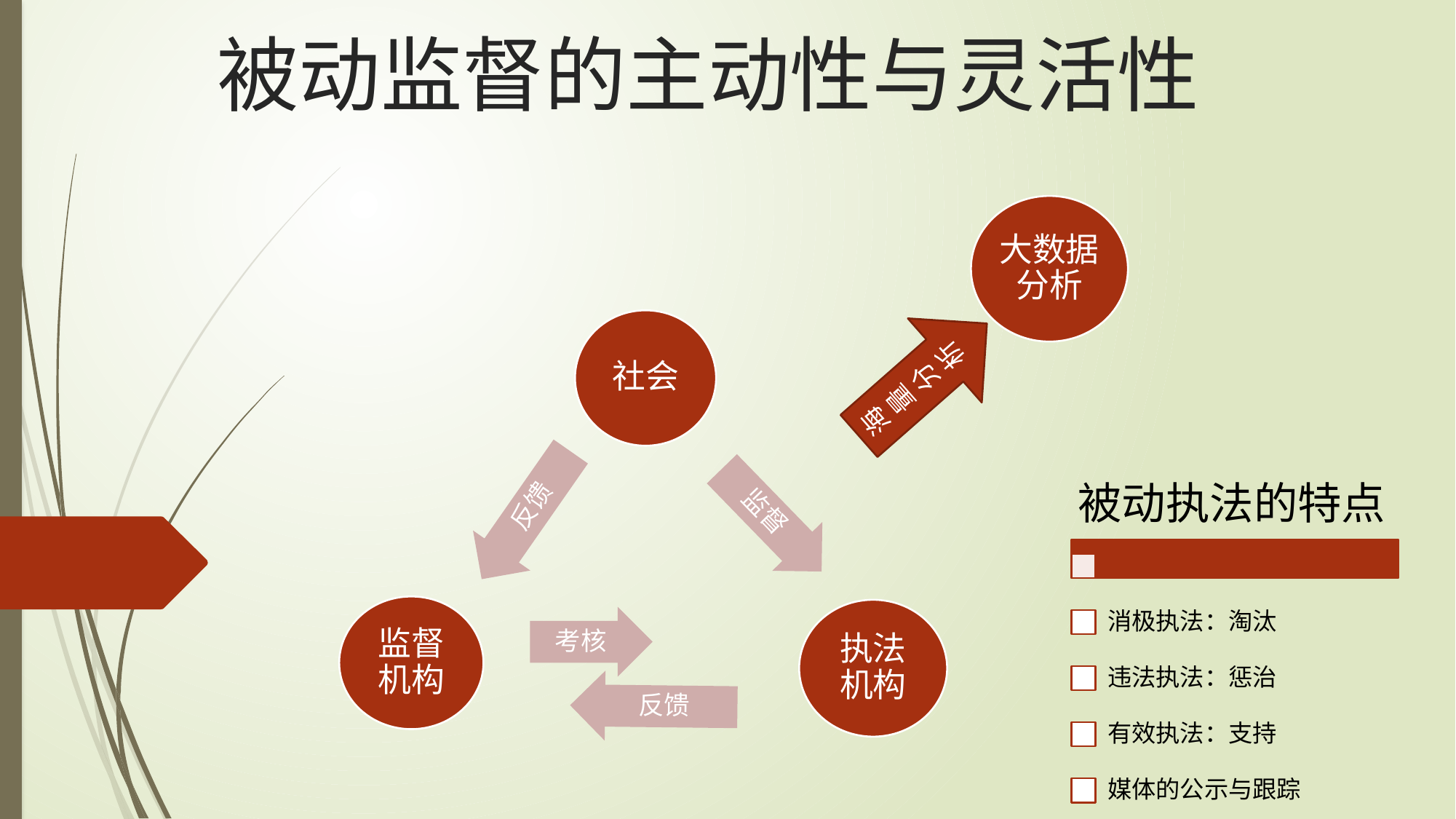

被动监督的主动性与灵活性
社会
监督
大数据分析
反馈
执法机构
反馈
监督机构
考核
海量分析
被动执法的特点
消极执法：淘汰
违法执法：惩治
有效执法：支持
媒体的公示与跟踪